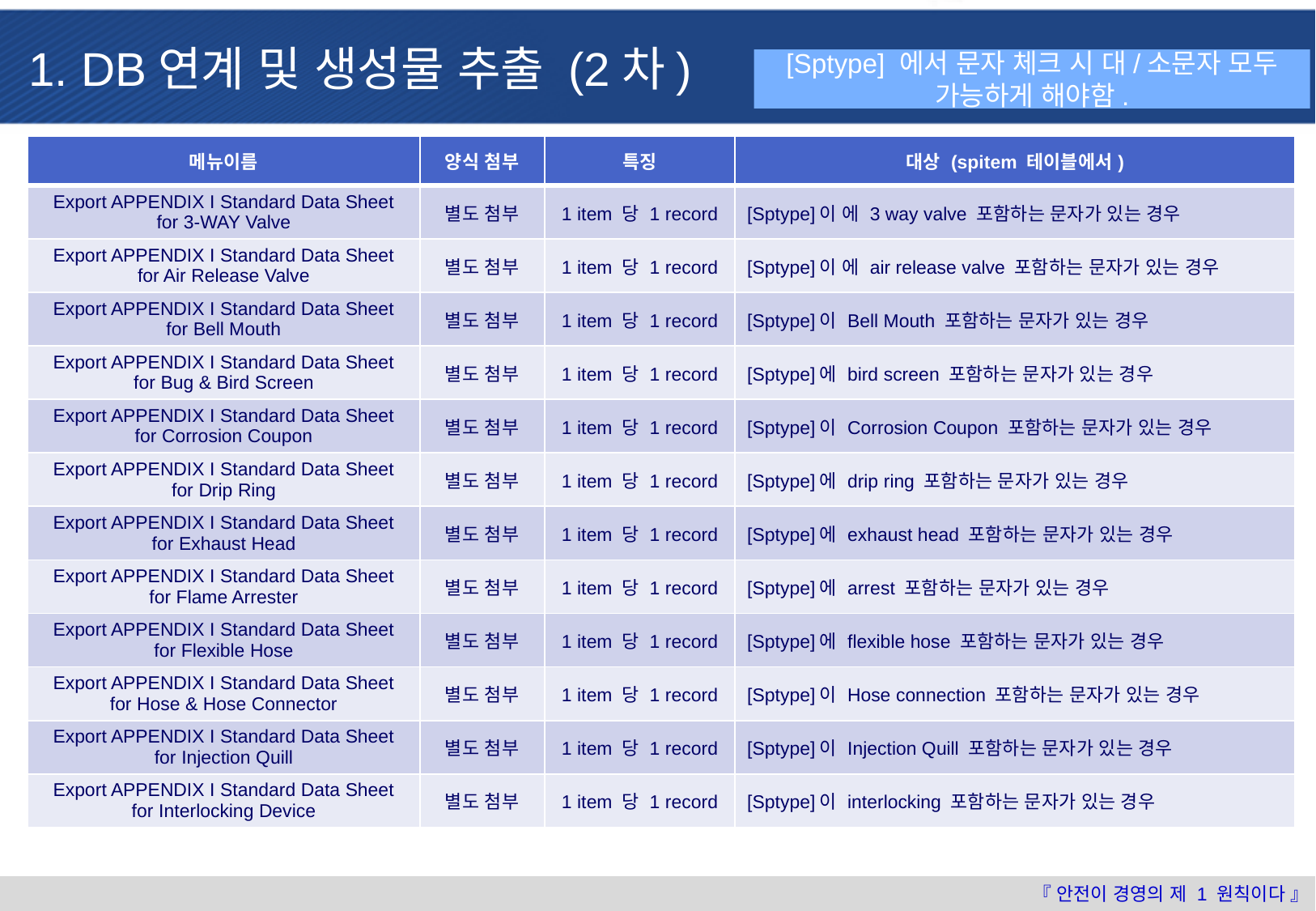

1. DB연계 및 생성물 추출 (2차)
[Sptype] 에서 문자 체크 시 대/소문자 모두 가능하게 해야함.
| 메뉴이름 | 양식 첨부 | 특징 | 대상 (spitem 테이블에서) |
| --- | --- | --- | --- |
| Export APPENDIX I Standard Data Sheet for 3-WAY Valve | 별도 첨부 | 1 item 당 1 record | [Sptype]이 에 3 way valve 포함하는 문자가 있는 경우 |
| Export APPENDIX I Standard Data Sheet for Air Release Valve | 별도 첨부 | 1 item 당 1 record | [Sptype]이 에 air release valve 포함하는 문자가 있는 경우 |
| Export APPENDIX I Standard Data Sheet for Bell Mouth | 별도 첨부 | 1 item 당 1 record | [Sptype]이 Bell Mouth 포함하는 문자가 있는 경우 |
| Export APPENDIX I Standard Data Sheet for Bug & Bird Screen | 별도 첨부 | 1 item 당 1 record | [Sptype]에 bird screen 포함하는 문자가 있는 경우 |
| Export APPENDIX I Standard Data Sheet for Corrosion Coupon | 별도 첨부 | 1 item 당 1 record | [Sptype]이 Corrosion Coupon 포함하는 문자가 있는 경우 |
| Export APPENDIX I Standard Data Sheet for Drip Ring | 별도 첨부 | 1 item 당 1 record | [Sptype]에 drip ring 포함하는 문자가 있는 경우 |
| Export APPENDIX I Standard Data Sheet for Exhaust Head | 별도 첨부 | 1 item 당 1 record | [Sptype]에 exhaust head 포함하는 문자가 있는 경우 |
| Export APPENDIX I Standard Data Sheet for Flame Arrester | 별도 첨부 | 1 item 당 1 record | [Sptype]에 arrest 포함하는 문자가 있는 경우 |
| Export APPENDIX I Standard Data Sheet for Flexible Hose | 별도 첨부 | 1 item 당 1 record | [Sptype]에 flexible hose 포함하는 문자가 있는 경우 |
| Export APPENDIX I Standard Data Sheet for Hose & Hose Connector | 별도 첨부 | 1 item 당 1 record | [Sptype]이 Hose connection 포함하는 문자가 있는 경우 |
| Export APPENDIX I Standard Data Sheet for Injection Quill | 별도 첨부 | 1 item 당 1 record | [Sptype]이 Injection Quill 포함하는 문자가 있는 경우 |
| Export APPENDIX I Standard Data Sheet for Interlocking Device | 별도 첨부 | 1 item 당 1 record | [Sptype]이 interlocking 포함하는 문자가 있는 경우 |